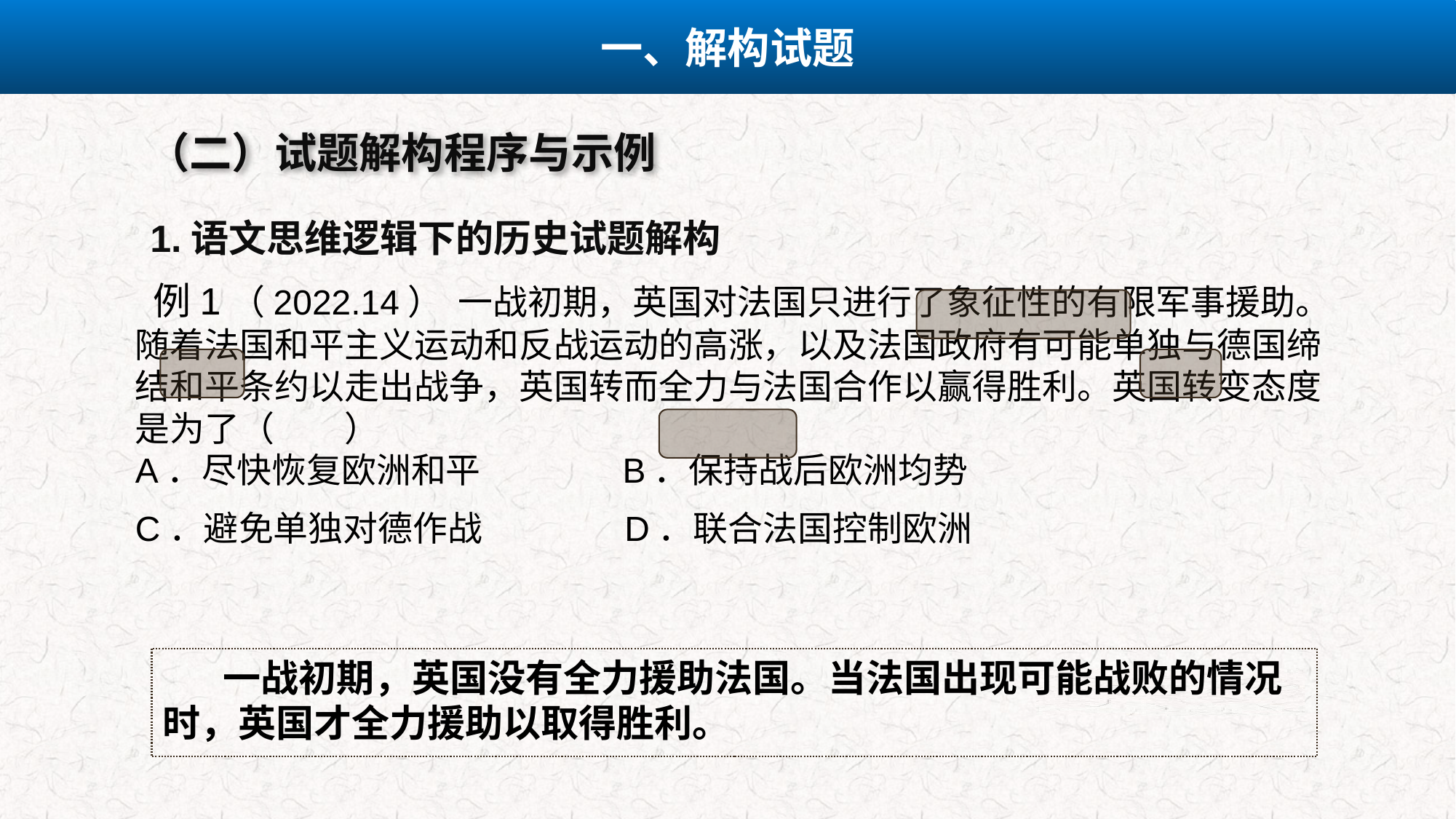

一、解构试题
（二）试题解构程序与示例
1.语文思维逻辑下的历史试题解构
 例1（2022.14）  一战初期，英国对法国只进行了象征性的有限军事援助。随着法国和平主义运动和反战运动的高涨，以及法国政府有可能单独与德国缔结和平条约以走出战争，英国转而全力与法国合作以赢得胜利。英国转变态度是为了（　　）A．尽快恢复欧洲和平                 B．保持战后欧洲均势C．避免单独对德作战                 D．联合法国控制欧洲

      一战初期，英国没有全力援助法国。当法国出现可能战败的情况时，英国才全力援助以取得胜利。